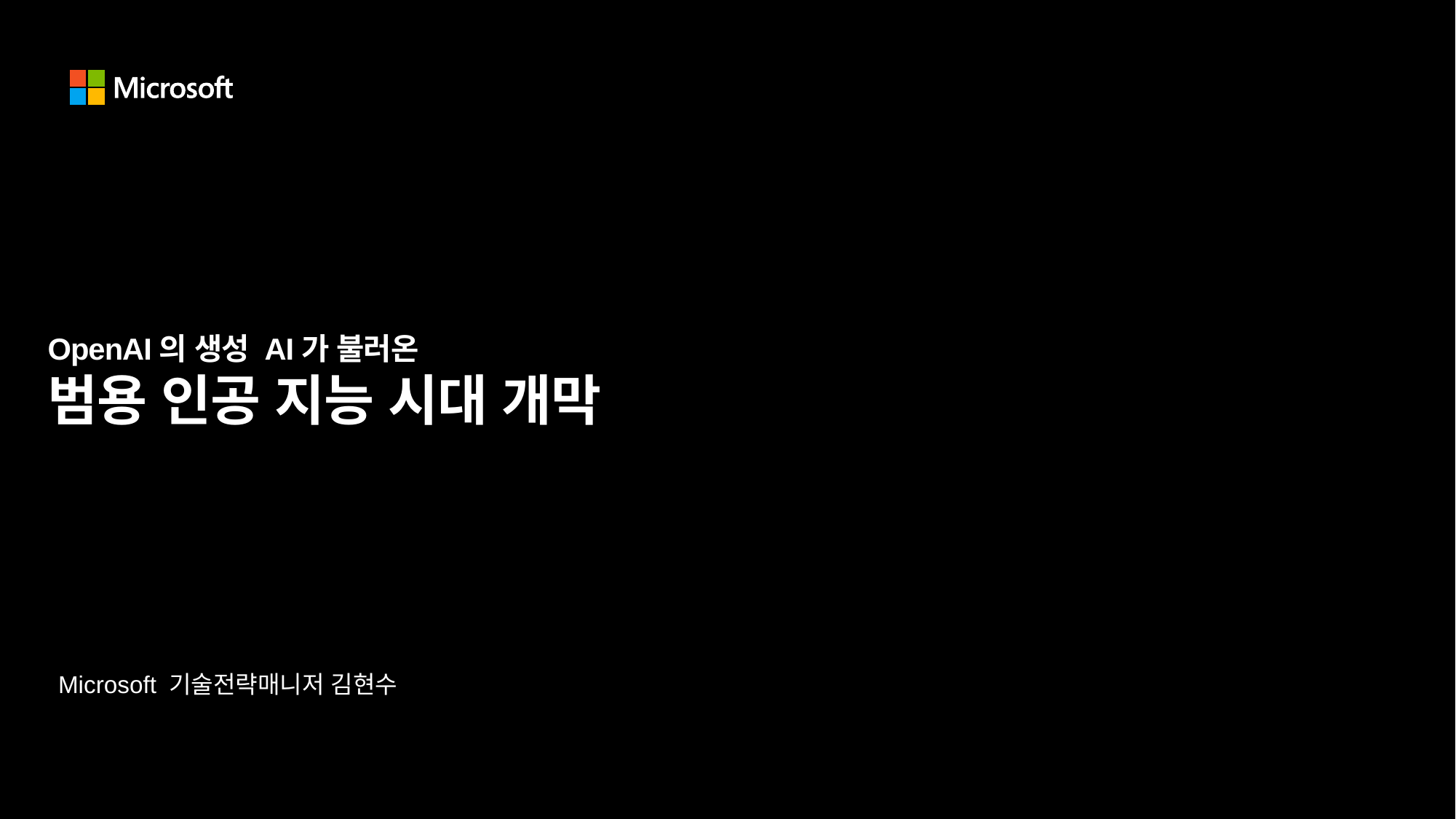

# OpenAI의 생성 AI가 불러온 범용 인공 지능 시대 개막
Microsoft 기술전략매니저 김현수